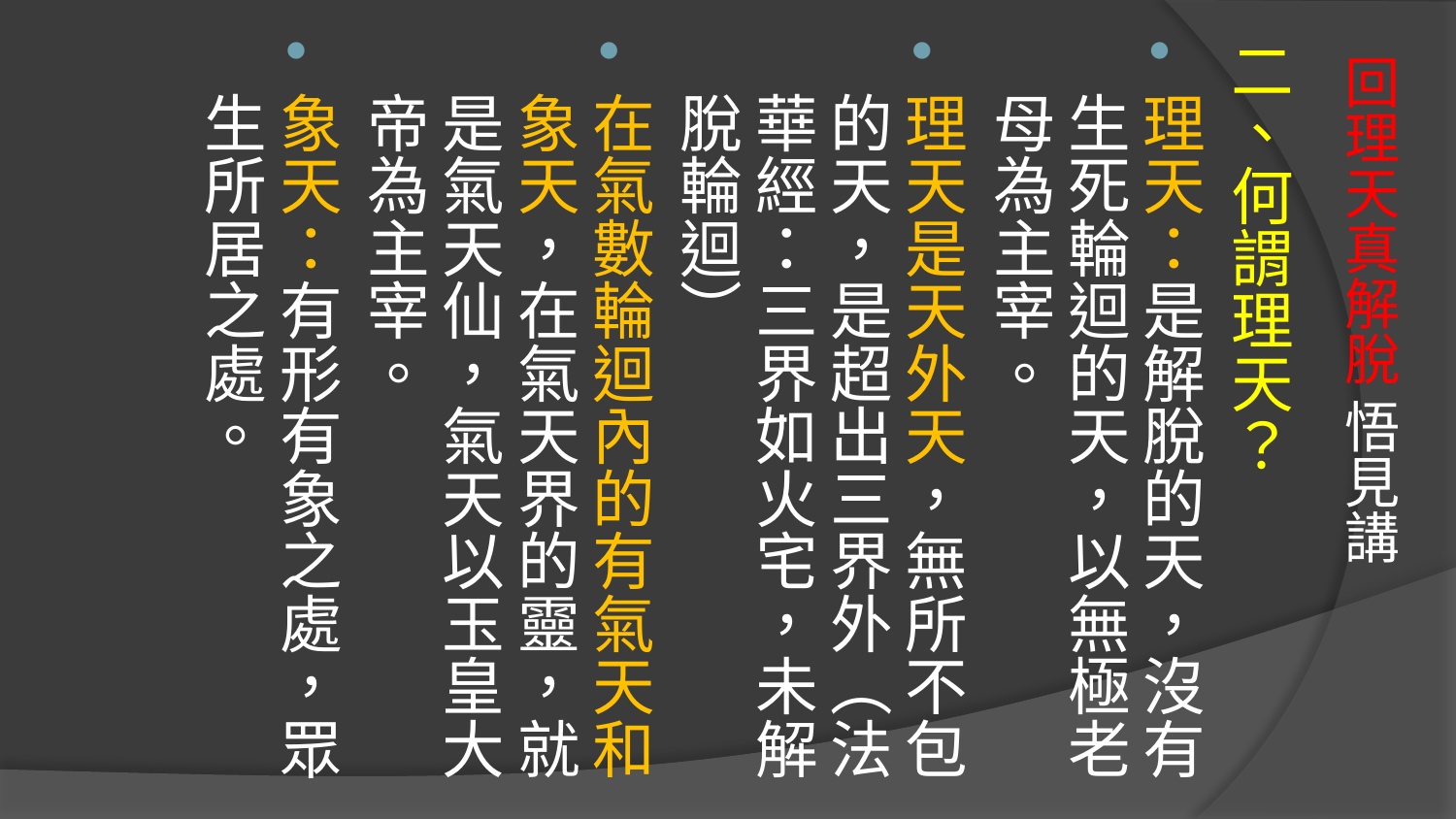

二、何謂理天？
理天：是解脫的天，沒有生死輪迴的天，以無極老母為主宰。
理天是天外天，無所不包的天，是超出三界外（法華經：三界如火宅，未解脫輪迴）
在氣數輪迴內的有氣天和象天，在氣天界的靈，就是氣天仙，氣天以玉皇大帝為主宰。
象天：有形有象之處，眾生所居之處。

# 回理天真解脫 悟見講